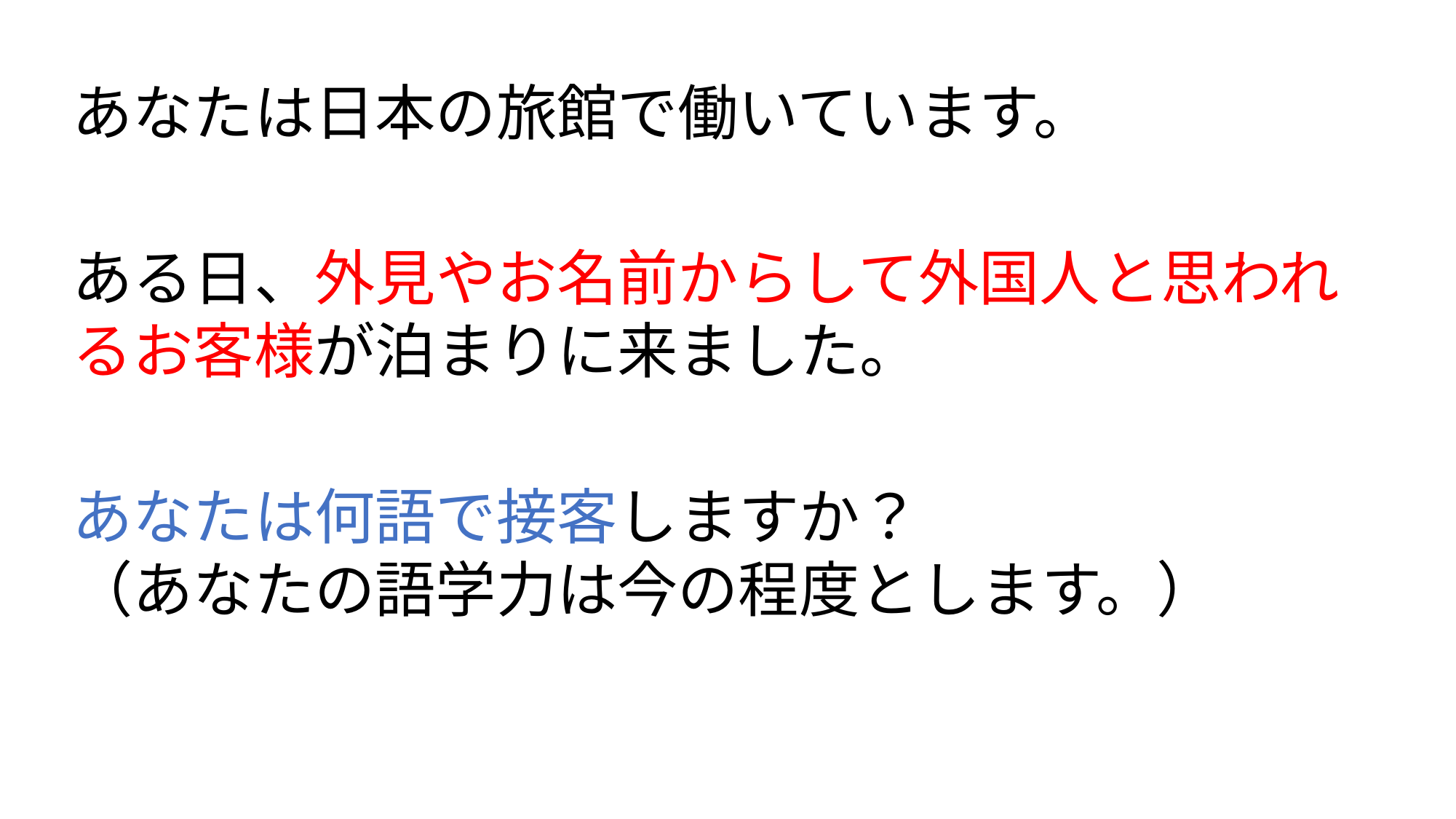

あなたは日本の旅館で働いています。
ある日、外見やお名前からして外国人と思われるお客様が泊まりに来ました。
あなたは何語で接客しますか？
（あなたの語学力は今の程度とします。）